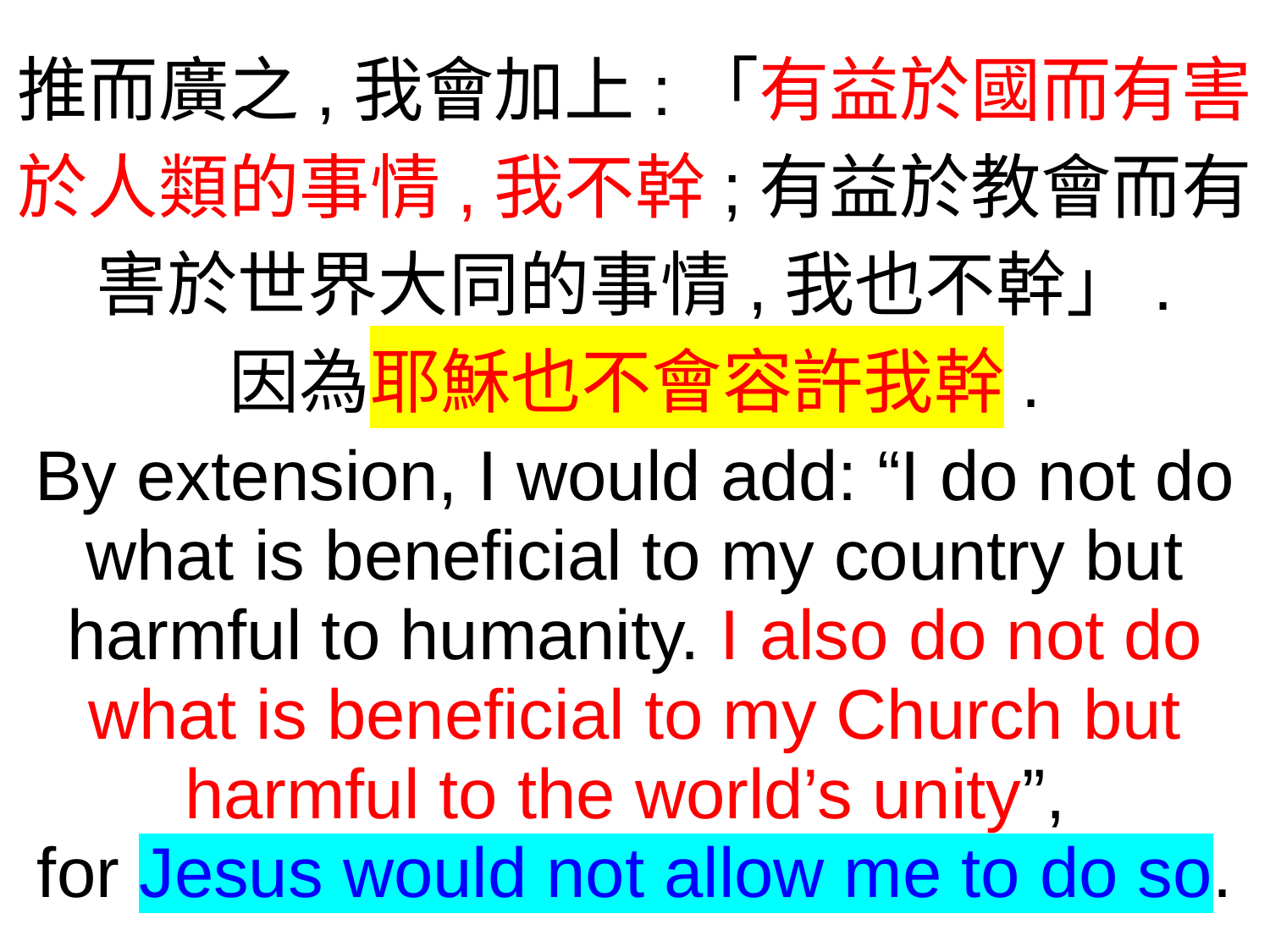

推而廣之,我會加上:「有益於國而有害於人類的事情,我不幹;有益於教會而有害於世界大同的事情,我也不幹」.
因為耶穌也不會容許我幹.
By extension, I would add: “I do not do what is beneficial to my country but harmful to humanity. I also do not do what is beneficial to my Church but harmful to the world’s unity”,
for Jesus would not allow me to do so.